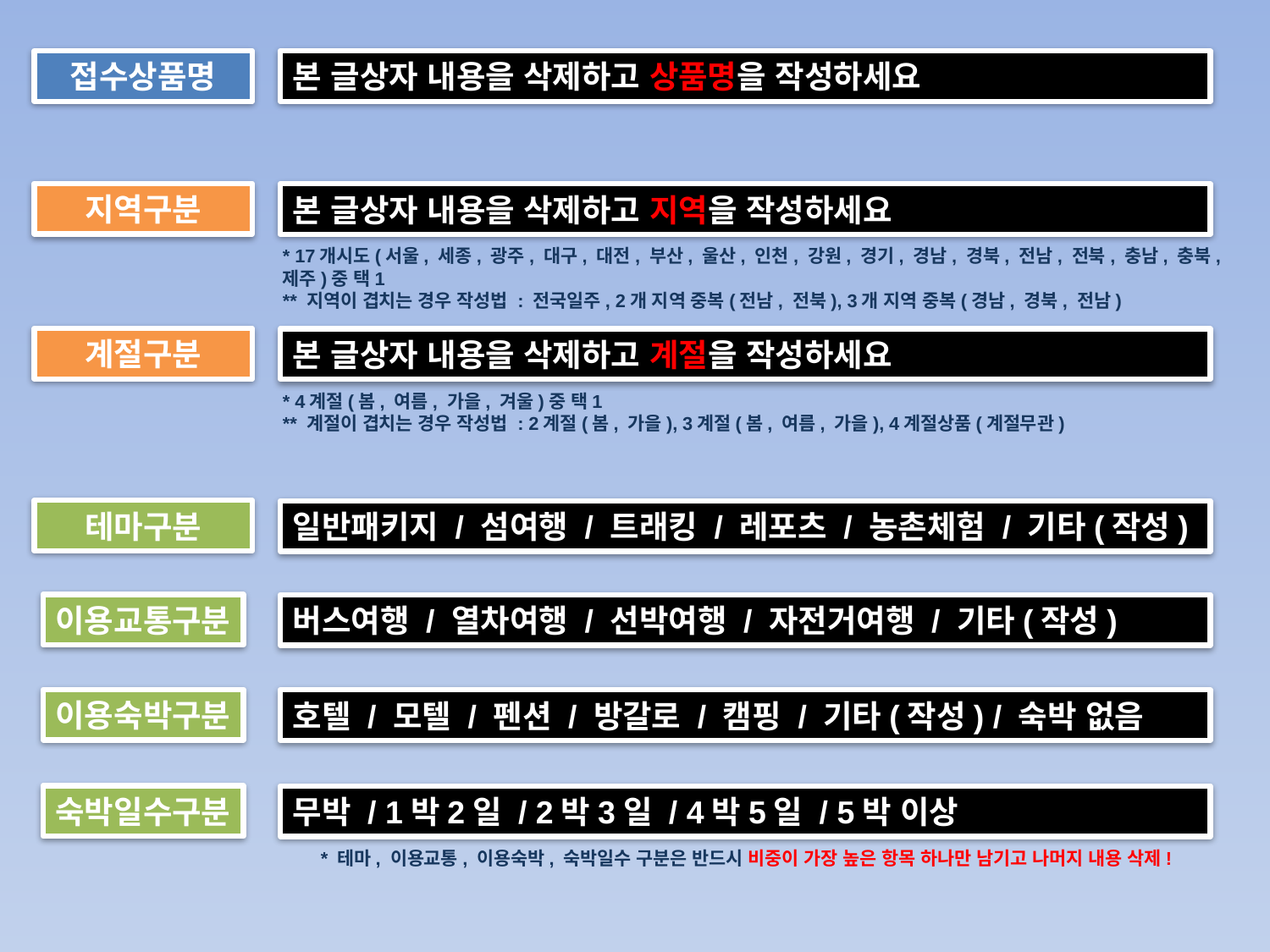

본 글상자 내용을 삭제하고 상품명을 작성하세요
본 글상자 내용을 삭제하고 지역을 작성하세요
본 글상자 내용을 삭제하고 계절을 작성하세요
일반패키지 / 섬여행 / 트래킹 / 레포츠 / 농촌체험 / 기타(작성)
버스여행 / 열차여행 / 선박여행 / 자전거여행 / 기타(작성)
호텔 / 모텔 / 펜션 / 방갈로 / 캠핑 / 기타(작성) / 숙박 없음
무박 / 1박2일 / 2박3일 / 4박5일 / 5박 이상